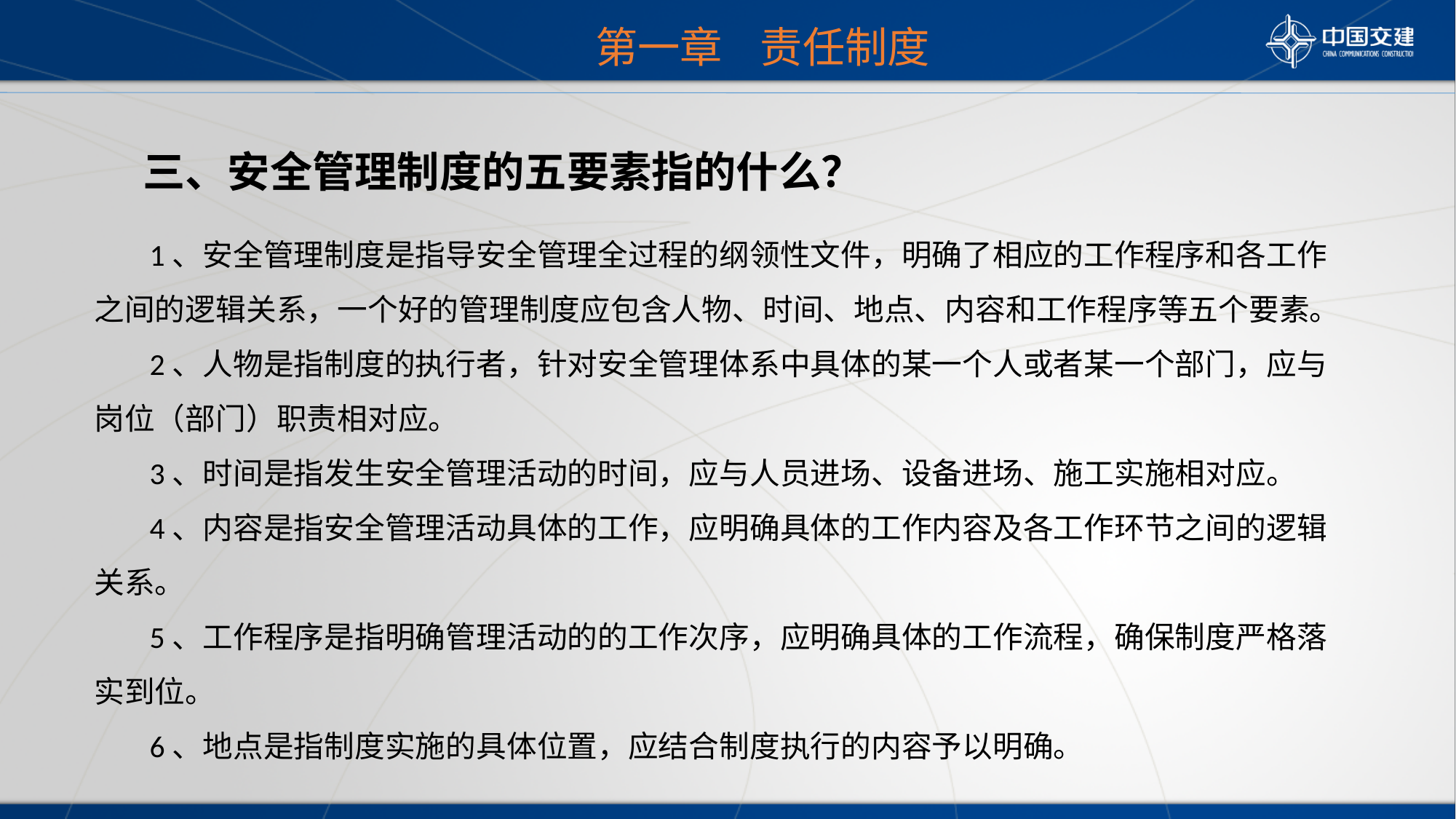

第一章    责任制度
    三、安全管理制度的五要素指的什么？
        1、安全管理制度是指导安全管理全过程的纲领性文件，明确了相应的工作程序和各工作之间的逻辑关系，一个好的管理制度应包含人物、时间、地点、内容和工作程序等五个要素。
        2、人物是指制度的执行者，针对安全管理体系中具体的某一个人或者某一个部门，应与岗位（部门）职责相对应。
        3、时间是指发生安全管理活动的时间，应与人员进场、设备进场、施工实施相对应。
        4、内容是指安全管理活动具体的工作，应明确具体的工作内容及各工作环节之间的逻辑关系。
        5、工作程序是指明确管理活动的的工作次序，应明确具体的工作流程，确保制度严格落实到位。
        6、地点是指制度实施的具体位置，应结合制度执行的内容予以明确。